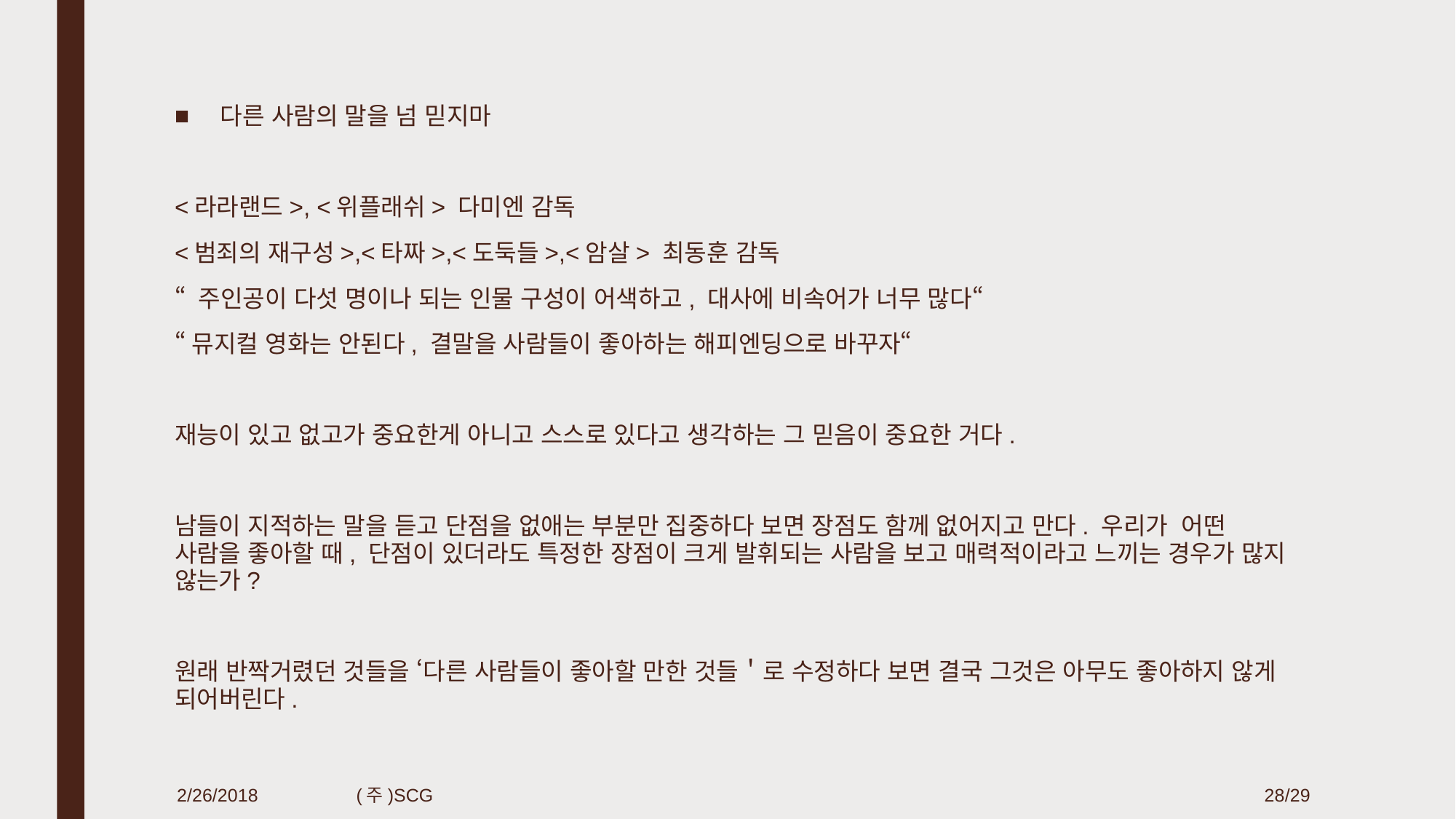

다른 사람의 말을 넘 믿지마

<라라랜드>, <위플래쉬> 다미엔 감독
<범죄의 재구성>,<타짜>,<도둑들>,<암살> 최동훈 감독
“ 주인공이 다섯 명이나 되는 인물 구성이 어색하고, 대사에 비속어가 너무 많다“
“뮤지컬 영화는 안된다, 결말을 사람들이 좋아하는 해피엔딩으로 바꾸자“

재능이 있고 없고가 중요한게 아니고 스스로 있다고 생각하는 그 믿음이 중요한 거다.

남들이 지적하는 말을 듣고 단점을 없애는 부분만 집중하다 보면 장점도 함께 없어지고 만다. 우리가  어떤 사람을 좋아할 때, 단점이 있더라도 특정한 장점이 크게 발휘되는 사람을 보고 매력적이라고 느끼는 경우가 많지 않는가?

원래 반짝거렸던 것들을 ‘다른 사람들이 좋아할 만한 것들＇로 수정하다 보면 결국 그것은 아무도 좋아하지 않게 되어버린다.

2/26/2018
(주)SCG
28/29